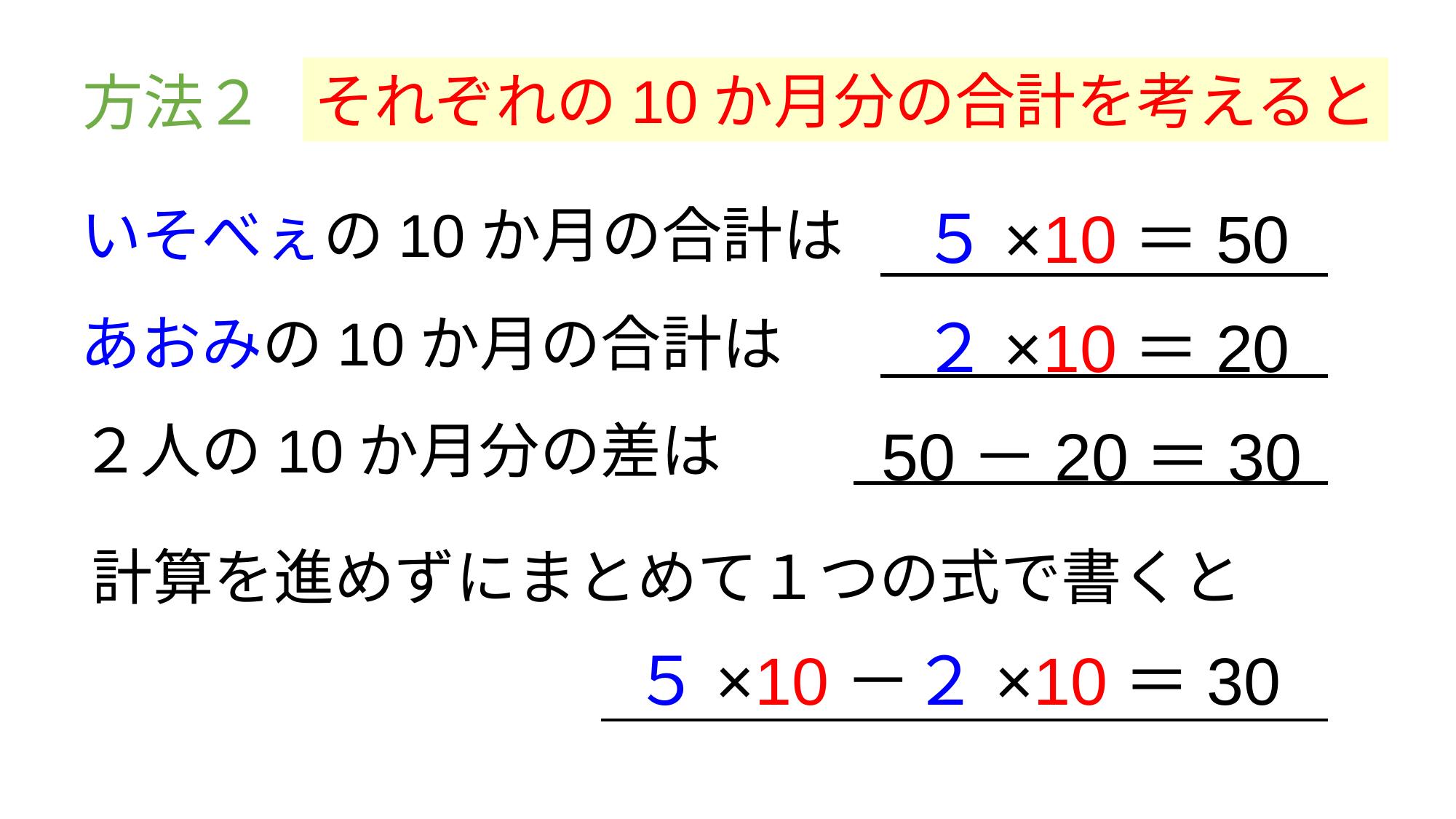

それぞれの10か月分の合計を考えると
方法２
いそべぇの10か月の合計は
５×10＝50
あおみの10か月の合計は
２×10＝20
２人の10か月分の差は
50－20＝30
計算を進めずにまとめて１つの式で書くと
５×10－２×10＝30